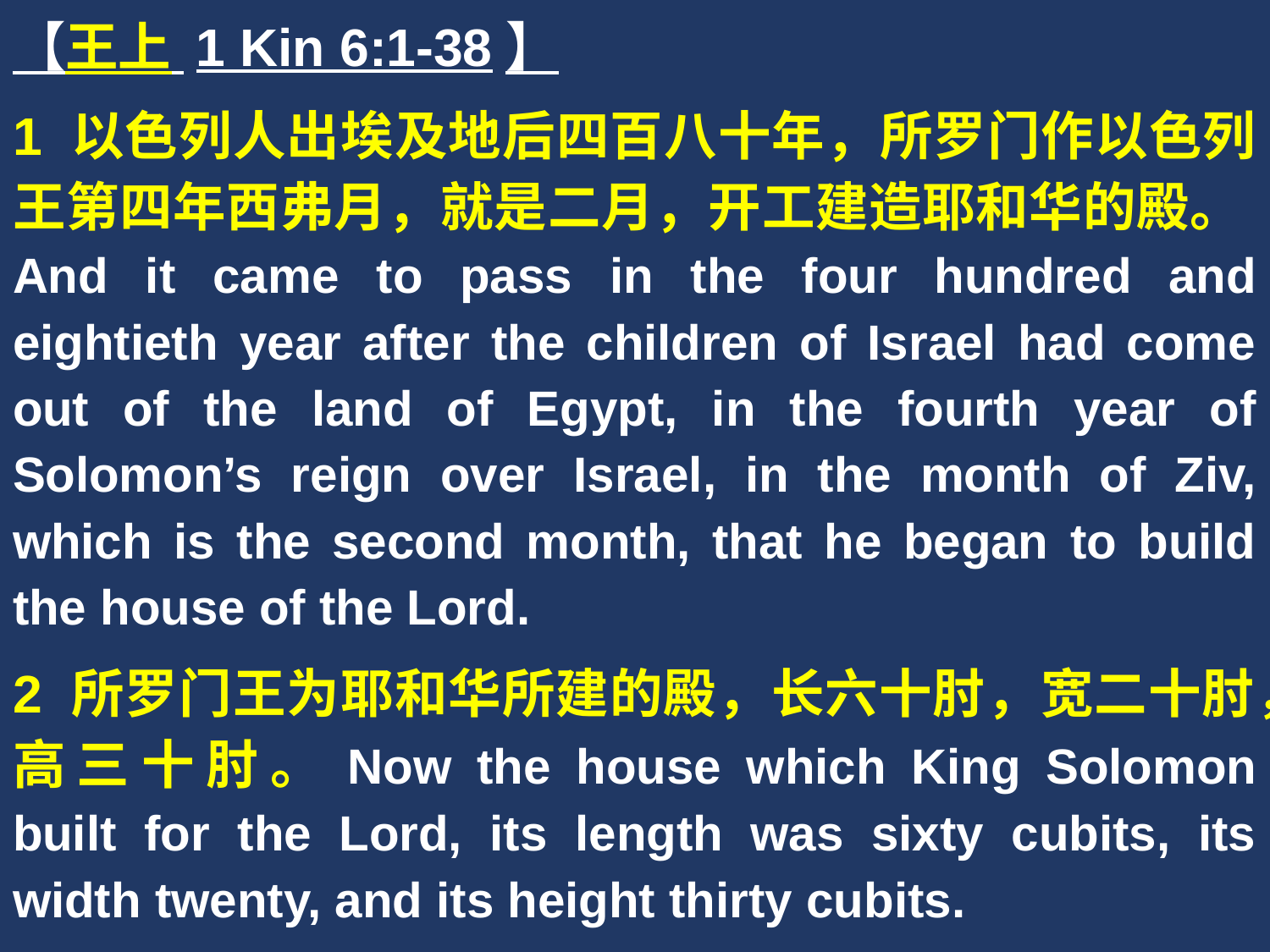

【王上 1 Kin 6:1-38】
1 以色列人出埃及地后四百八十年，所罗门作以色列王第四年西弗月，就是二月，开工建造耶和华的殿。And it came to pass in the four hundred and eightieth year after the children of Israel had come out of the land of Egypt, in the fourth year of Solomon’s reign over Israel, in the month of Ziv, which is the second month, that he began to build the house of the Lord.
2 所罗门王为耶和华所建的殿，长六十肘，宽二十肘，高三十肘。Now the house which King Solomon built for the Lord, its length was sixty cubits, its width twenty, and its height thirty cubits.